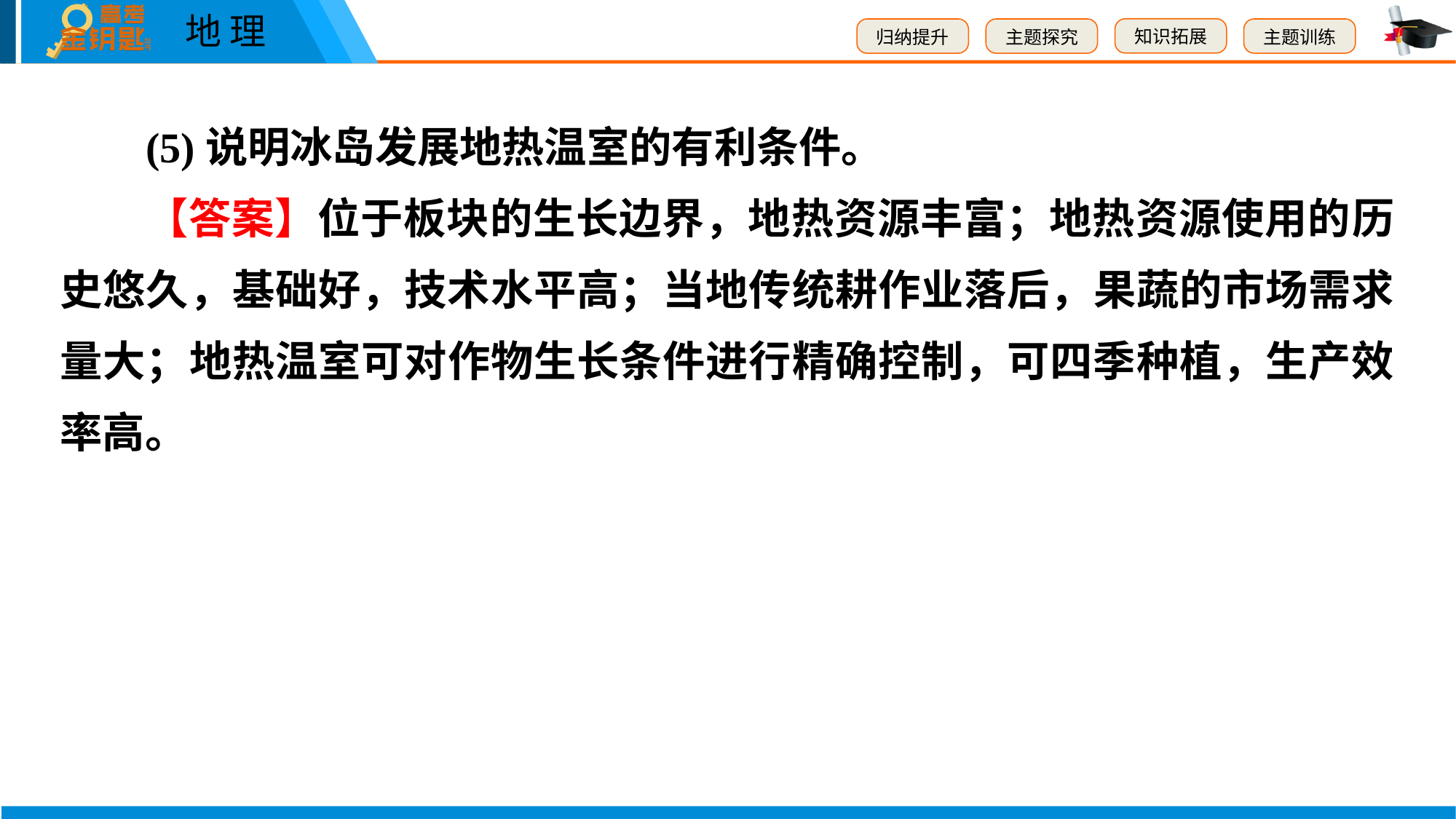

(5)说明冰岛发展地热温室的有利条件。
【答案】位于板块的生长边界，地热资源丰富；地热资源使用的历史悠久，基础好，技术水平高；当地传统耕作业落后，果蔬的市场需求量大；地热温室可对作物生长条件进行精确控制，可四季种植，生产效率高。